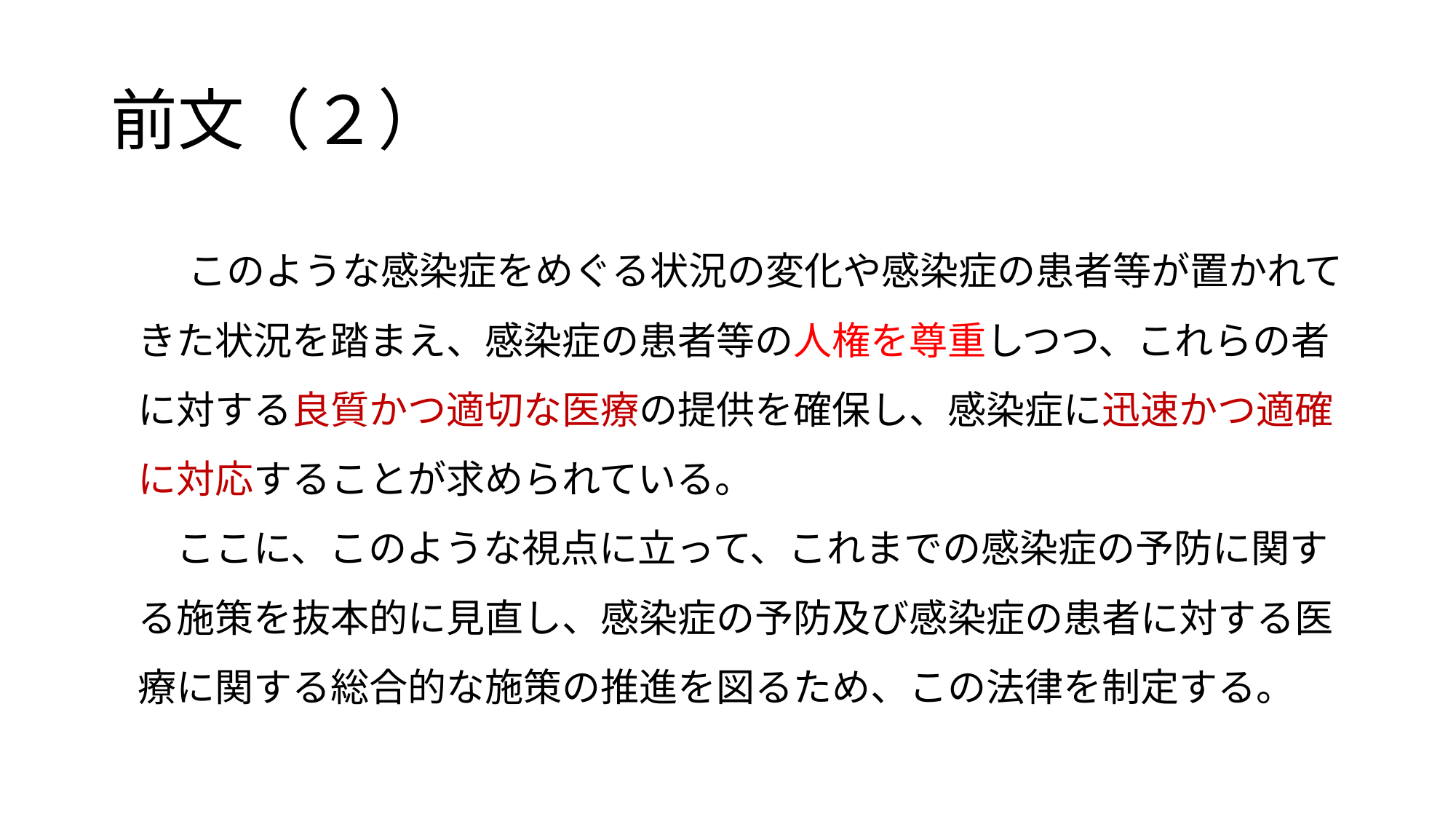

# 前文（２）
　　このような感染症をめぐる状況の変化や感染症の患者等が置かれてきた状況を踏まえ、感染症の患者等の人権を尊重しつつ、これらの者に対する良質かつ適切な医療の提供を確保し、感染症に迅速かつ適確に対応することが求められている。
　ここに、このような視点に立って、これまでの感染症の予防に関する施策を抜本的に見直し、感染症の予防及び感染症の患者に対する医療に関する総合的な施策の推進を図るため、この法律を制定する。